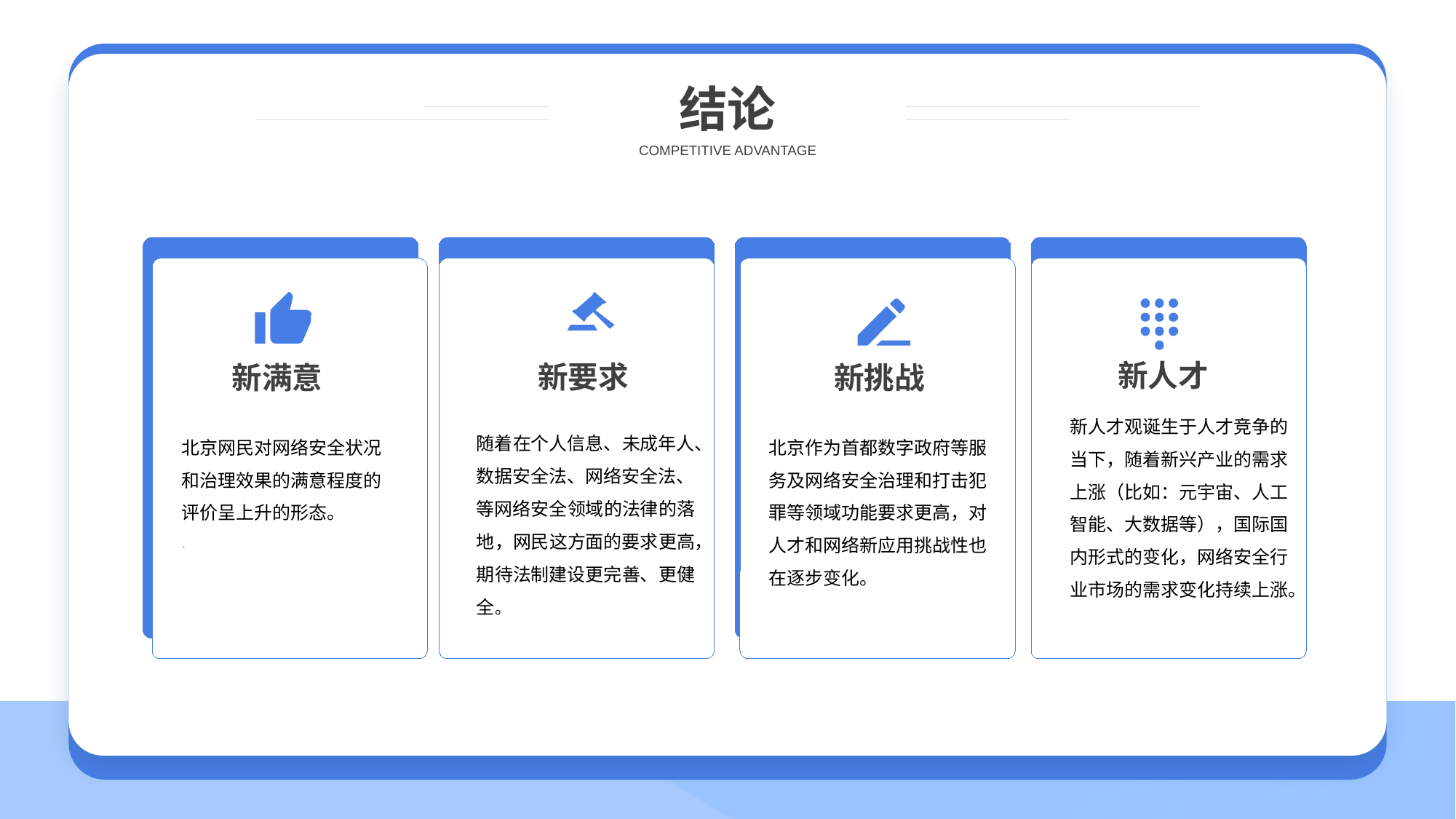

结论
COMPETITIVE ADVANTAGE

    新人才
新要求
     新满意
新挑战
新人才观诞生于人才竞争的当下，随着新兴产业的需求上涨（比如：元宇宙、人工智能、大数据等），国际国内形式的变化，网络安全行业市场的需求变化持续上涨。
随着在个人信息、未成年人、数据安全法、网络安全法、等网络安全领域的法律的落地，网民这方面的要求更高，期待法制建设更完善、更健全。
北京作为首都数字政府等服务及网络安全治理和打击犯罪等领域功能要求更高，对人才和网络新应用挑战性也在逐步变化。

北京网民对网络安全状况和治理效果的满意程度的评价呈上升的形态。
.